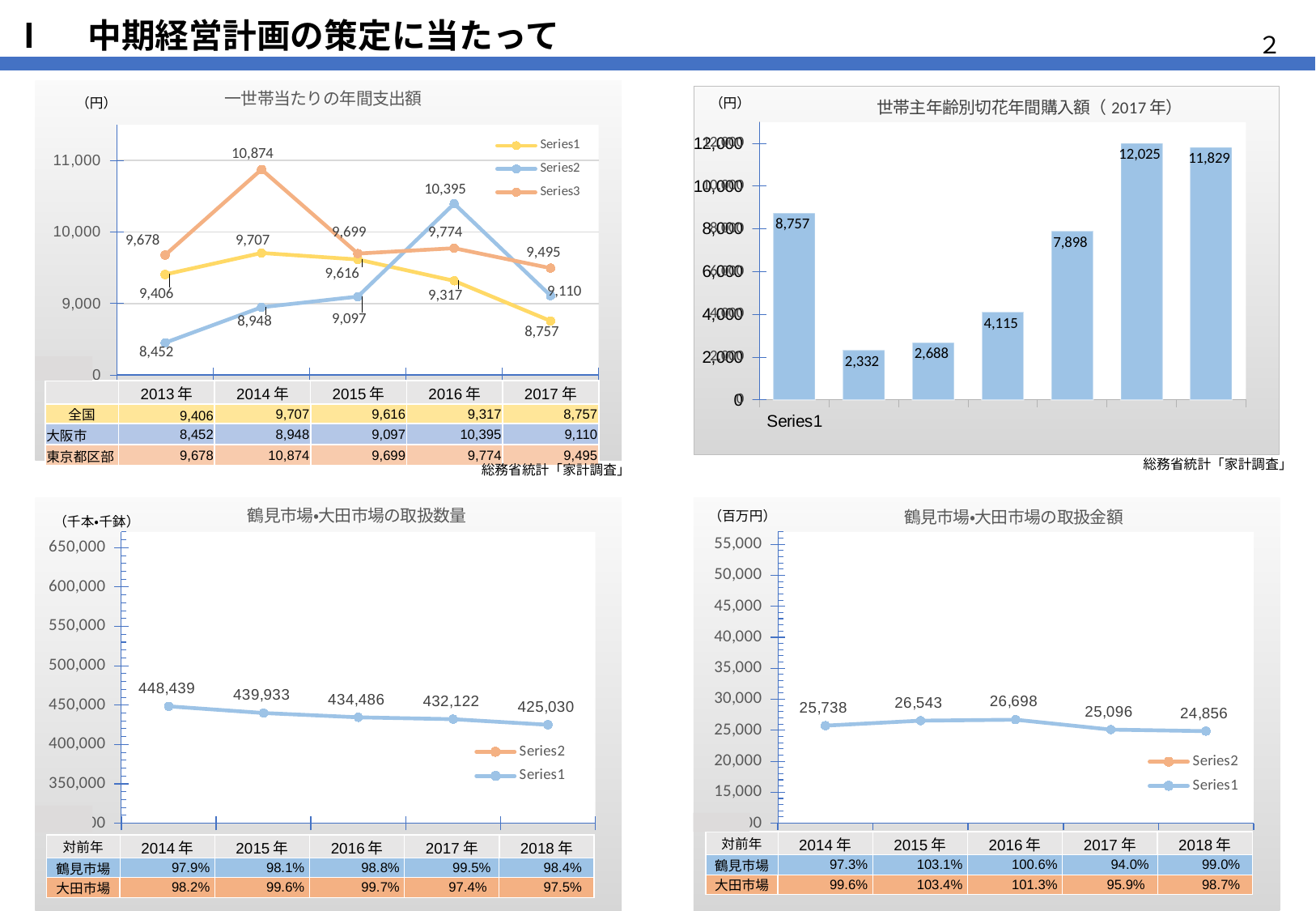

# Ⅰ　中期経営計画の策定に当たって
２

### Chart: 一世帯当たりの年間支出額

| Category |  |  |  |
|---|---|---|---|
（円）
（円）

### Chart: 世帯主年齢別切花年間購入額（2017年）

| Category |  |
|---|---|
|  | 2013年 | 2014年 | 2015年 | 2016年 | 2017年 |
| --- | --- | --- | --- | --- | --- |
| 全国 | 9,406 | 9,707 | 9,616 | 9,317 | 8,757 |
| 大阪市 | 8,452 | 8,948 | 9,097 | 10,395 | 9,110 |
| 東京都区部 | 9,678 | 10,874 | 9,699 | 9,774 | 9,495 |

総務省統計「家計調査」
総務省統計「家計調査」

### Chart: 鶴見市場・大田市場の取扱数量

| Category |  |  |  |  |  |  |
|---|---|---|---|---|---|---|

### Chart: 鶴見市場・大田市場の取扱金額

| Category |  |  |  |  |  |  |
|---|---|---|---|---|---|---|
（百万円）
（千本・千鉢）

| 対前年 | 2014年 | 2015年 | 2016年 | 2017年 | 2018年 |
| --- | --- | --- | --- | --- | --- |
| 鶴見市場 | 97.3% | 103.1% | 100.6% | 94.0% | 99.0% |
| 大田市場 | 99.6% | 103.4% | 101.3% | 95.9% | 98.7% |
| 対前年 | 2014年 | 2015年 | 2016年 | 2017年 | 2018年 |
| --- | --- | --- | --- | --- | --- |
| 鶴見市場 | 97.9% | 98.1% | 98.8% | 99.5% | 98.4% |
| 大田市場 | 98.2% | 99.6% | 99.7% | 97.4% | 97.5% |